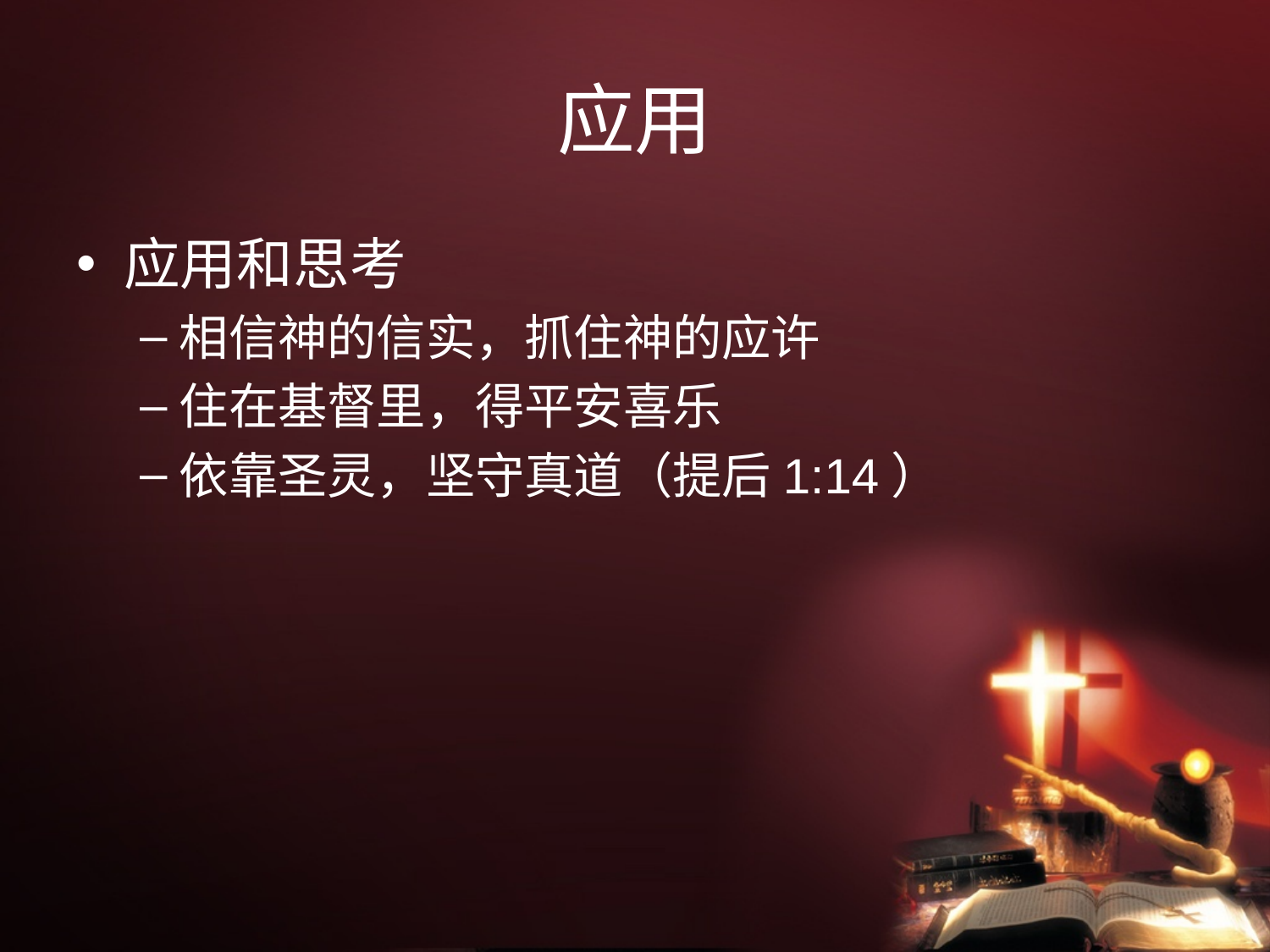

# 应用
应用和思考
相信神的信实，抓住神的应许
住在基督里，得平安喜乐
依靠圣灵，坚守真道（提后1:14）